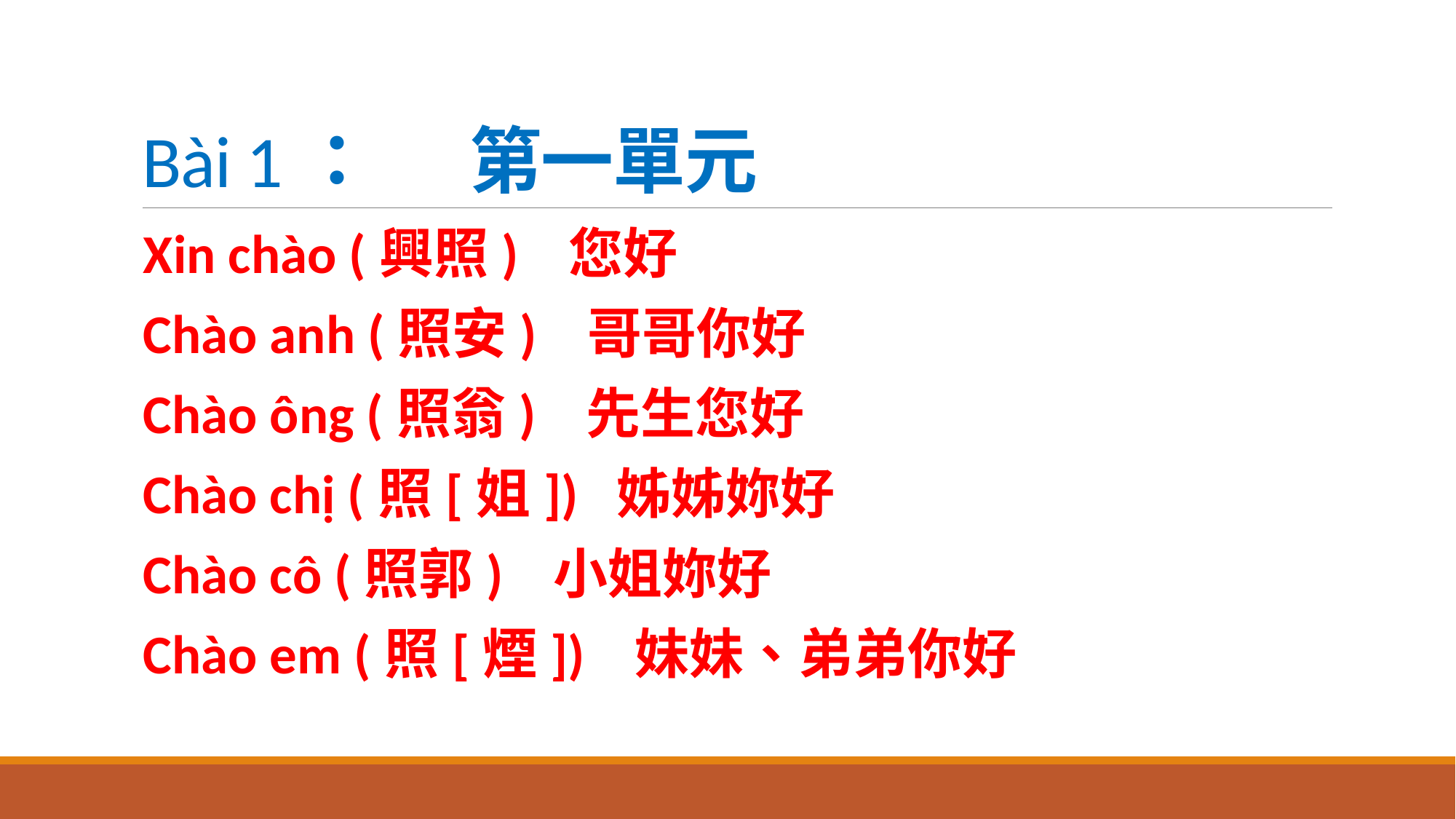

# Bài 1：	第一單元
Xin chào (興照)   您好
Chào anh (照安)   哥哥你好
Chào ông (照翁)   先生您好
Chào chị (照[姐])  姊姊妳好
Chào cô (照郭)   小姐妳好
Chào em (照[煙])   妹妹、弟弟你好